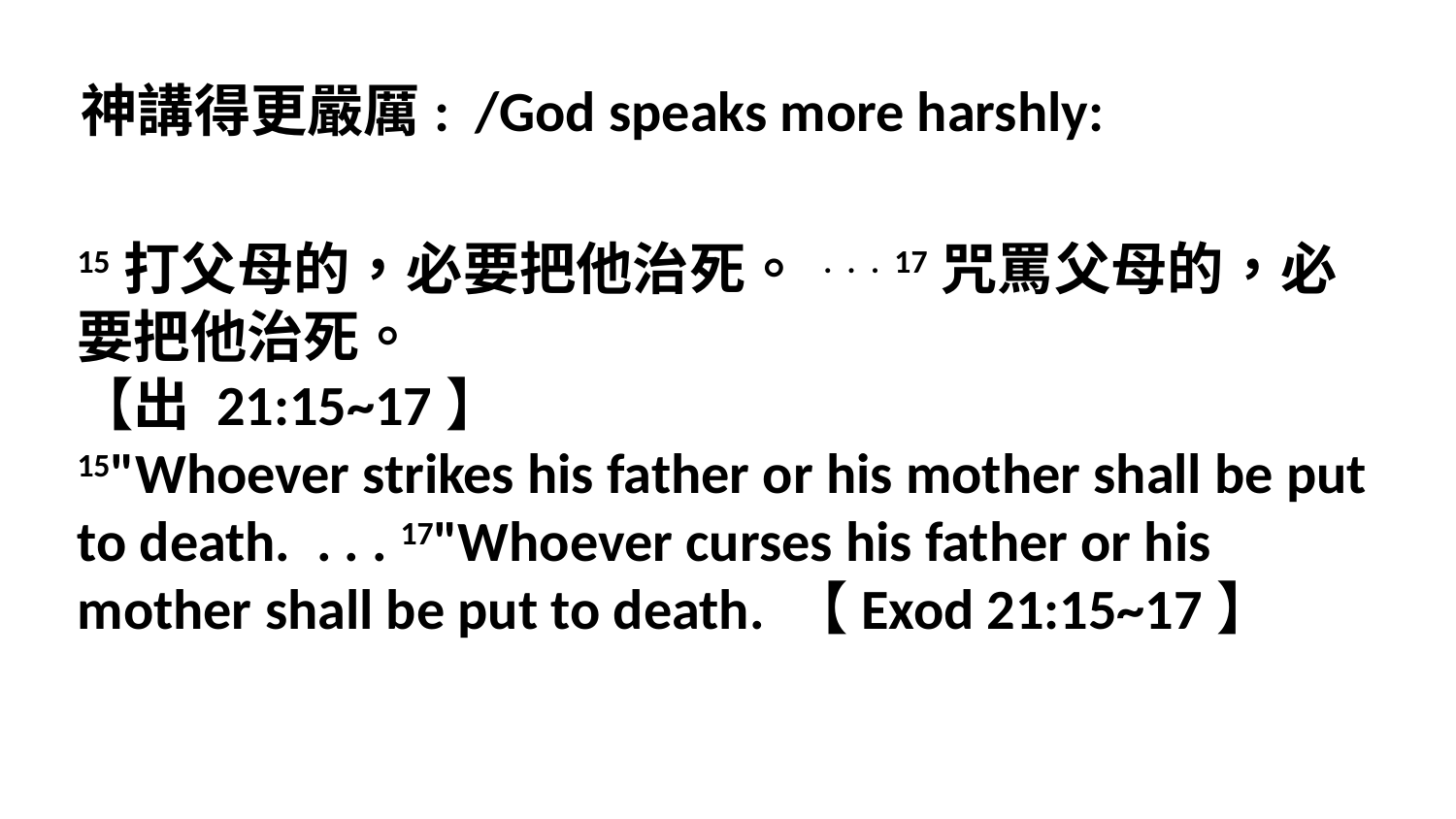

神講得更嚴厲:  /God speaks more harshly:
15打父母的，必要把他治死。 .  .  .  17咒罵父母的，必要把他治死。
【出 21:15~17】
15"Whoever strikes his father or his mother shall be put to death.  . . . 17"Whoever curses his father or his mother shall be put to death. 【Exod 21:15~17】